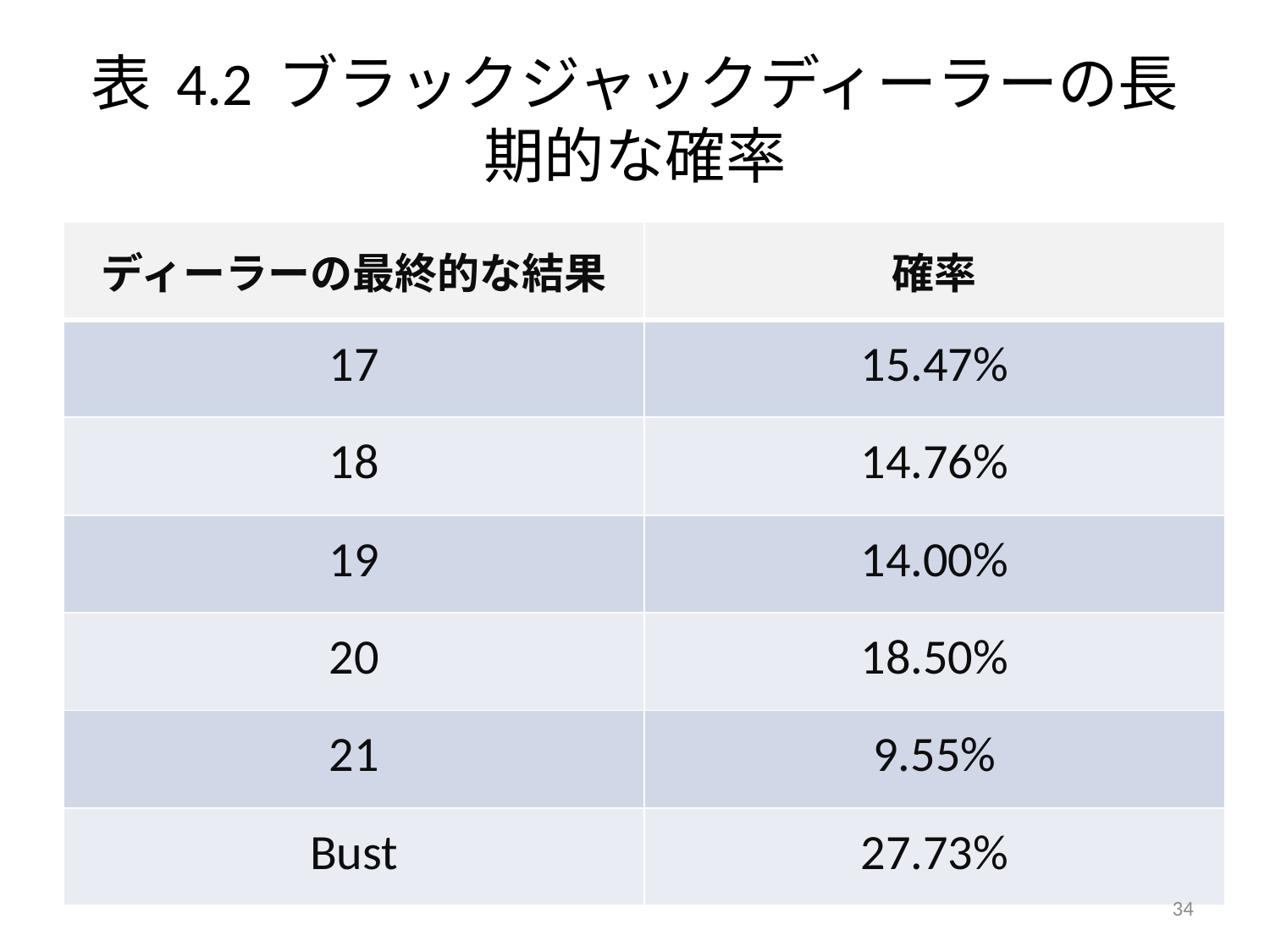

# 表 4.2 ブラックジャックディーラーの長期的な確率
| ディーラーの最終的な結果 | 確率 |
| --- | --- |
| 17 | 15.47% |
| 18 | 14.76% |
| 19 | 14.00% |
| 20 | 18.50% |
| 21 | 9.55% |
| Bust | 27.73% |
34